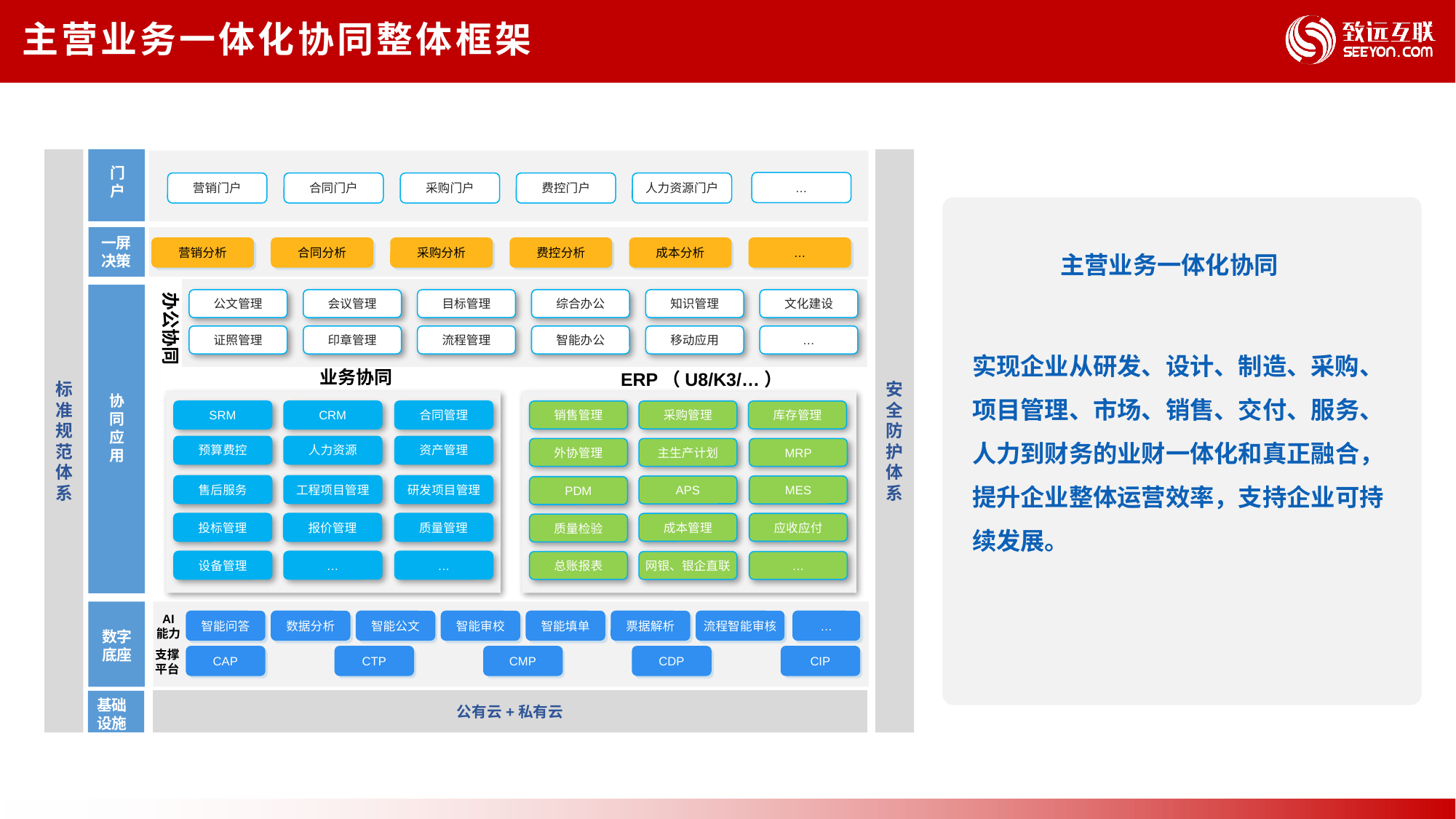

主营业务一体化协同整体框架
标准规范体系
安全防护体系

门户
…
营销门户
合同门户
采购门户
费控门户
人力资源门户

一屏
决策
营销分析
合同分析
采购分析
费控分析
成本分析
…
主营业务一体化协同

办公协同

公文管理
会议管理
目标管理
综合办公
知识管理
文化建设
证照管理
印章管理
流程管理
智能办公
移动应用
…
实现企业从研发、设计、制造、采购、项目管理、市场、销售、交付、服务、人力到财务的业财一体化和真正融合，提升企业整体运营效率，支持企业可持续发展。
业务协同
ERP（U8/K3/…）
协同应用

采购管理
库存管理
销售管理
SRM
CRM
合同管理
资产管理
预算费控
人力资源
外协管理
主生产计划
MRP
售后服务
工程项目管理
研发项目管理
APS
MES
PDM
投标管理
报价管理
质量管理
成本管理
应收应付
质量检验
设备管理
…
…
总账报表
网银、银企直联
…

AI
能力
智能问答
数据分析
智能公文
智能审校
智能填单
票据解析
流程智能审核
…
数字
底座
支撑
平台
CAP
CTP
CMP
CDP
CIP
公有云+私有云
基础
设施